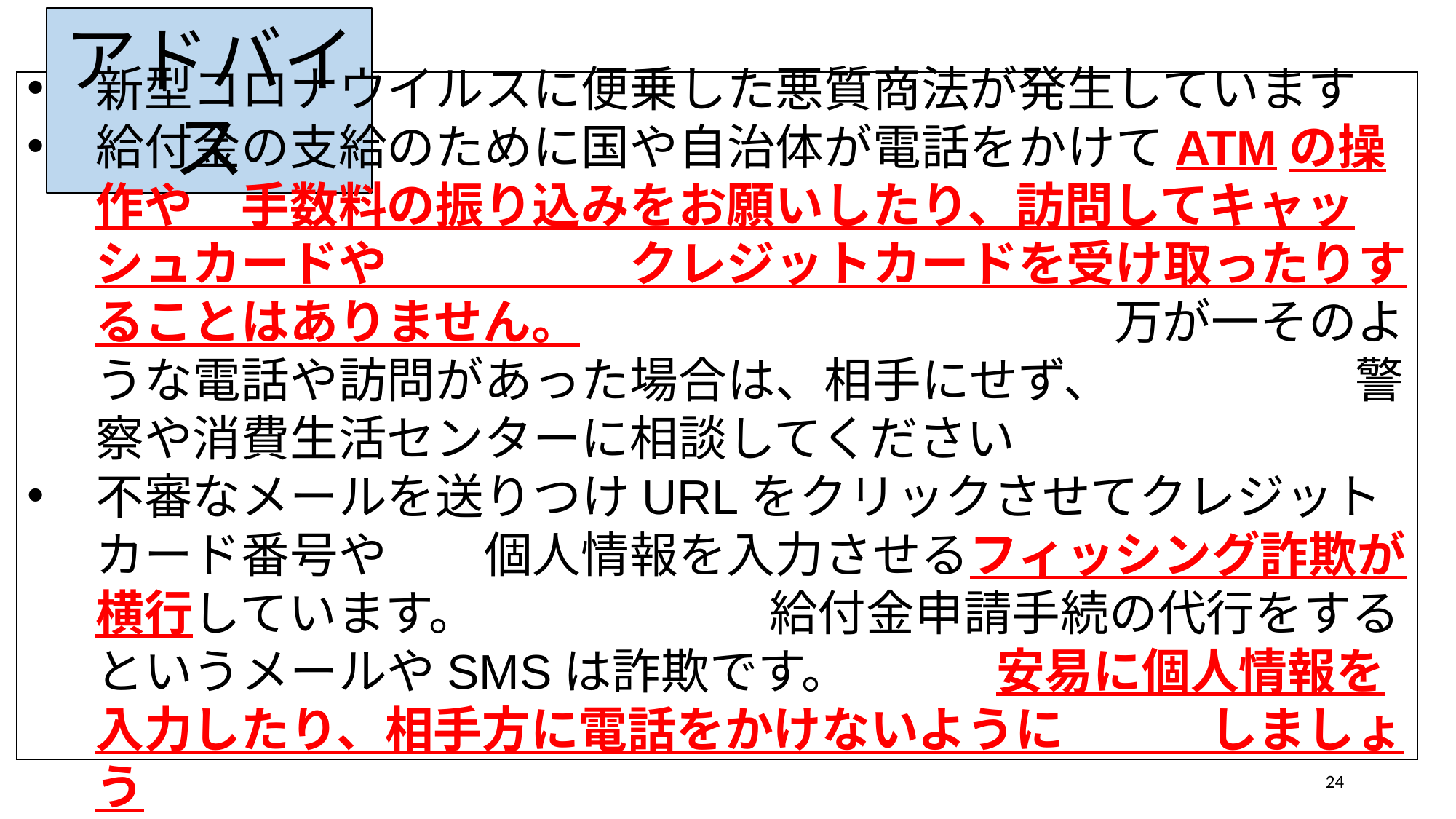

アドバイス

新型コロナウイルスに便乗した悪質商法が発生しています
給付金の支給のために国や自治体が電話をかけてATMの操作や　手数料の振り込みをお願いしたり、訪問してキャッシュカードや　　　　　クレジットカードを受け取ったりすることはありません。　　　　　　　　　　　万が一そのような電話や訪問があった場合は、相手にせず、　　　　　警察や消費生活センターに相談してください
不審なメールを送りつけURLをクリックさせてクレジットカード番号や　　個人情報を入力させるフィッシング詐欺が横行しています。　　　　　　給付金申請手続の代行をするというメールやSMSは詐欺です。　　　安易に個人情報を入力したり、相手方に電話をかけないように　　　しましょう

24